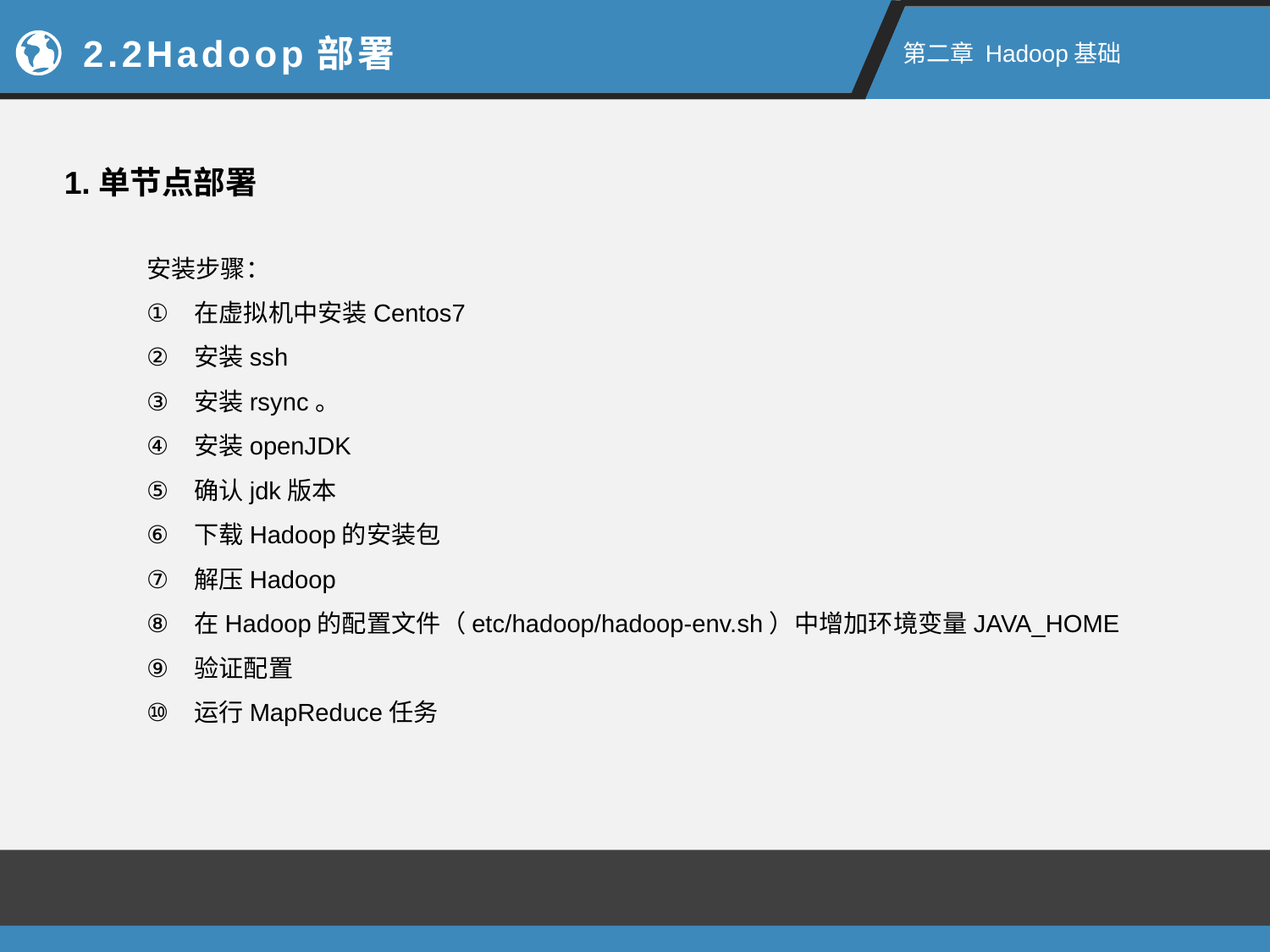

2.2Hadoop部署

第二章 Hadoop基础
1.单节点部署
安装步骤：
在虚拟机中安装Centos7
安装ssh
安装rsync。
安装openJDK
确认jdk版本
下载Hadoop的安装包
解压Hadoop
在Hadoop的配置文件（etc/hadoop/hadoop-env.sh）中增加环境变量JAVA_HOME
验证配置
运行MapReduce任务